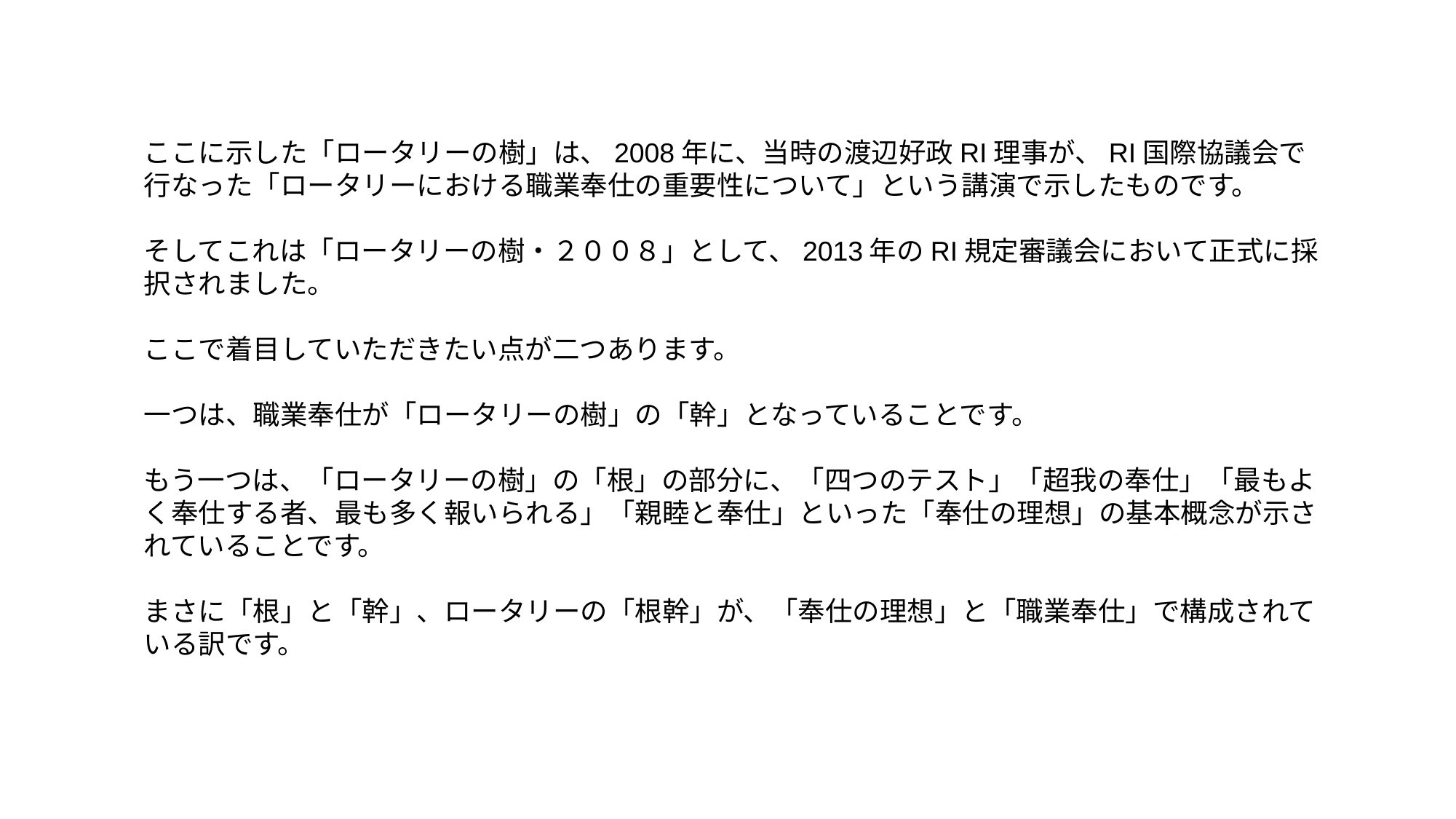

ここに示した「ロータリーの樹」は、2008年に、当時の渡辺好政RI理事が、RI国際協議会で行なった「ロータリーにおける職業奉仕の重要性について」という講演で示したものです。

そしてこれは「ロータリーの樹・２００８」として、2013年のRI規定審議会において正式に採択されました。

ここで着目していただきたい点が二つあります。

一つは、職業奉仕が「ロータリーの樹」の「幹」となっていることです。

もう一つは、「ロータリーの樹」の「根」の部分に、「四つのテスト」「超我の奉仕」「最もよく奉仕する者、最も多く報いられる」「親睦と奉仕」といった「奉仕の理想」の基本概念が示されていることです。

まさに「根」と「幹」、ロータリーの「根幹」が、「奉仕の理想」と「職業奉仕」で構成されている訳です。